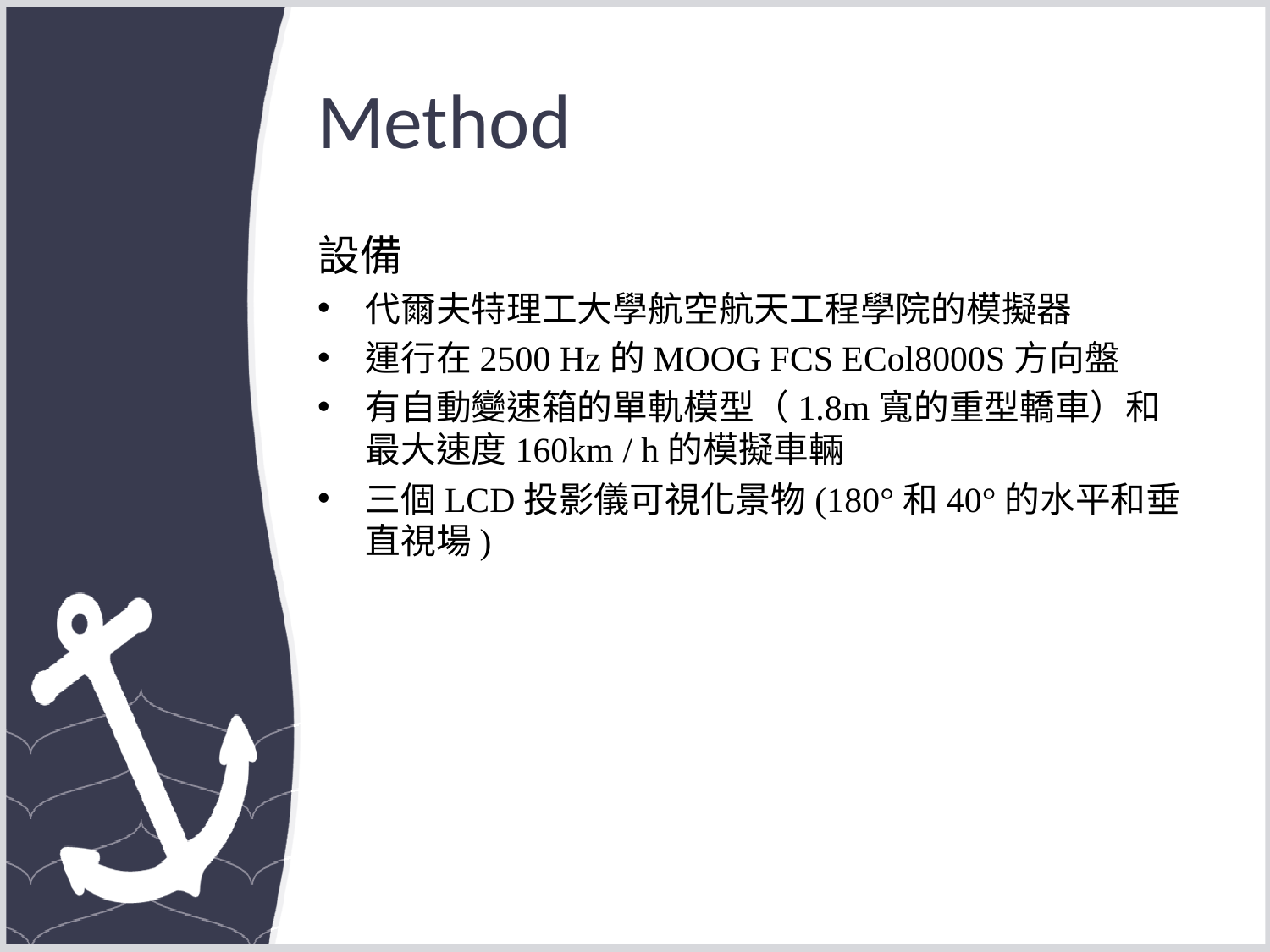

# Method
設備
代爾夫特理工大學航空航天工程學院的模擬器
運行在2500 Hz的MOOG FCS ECol8000S方向盤
有自動變速箱的單軌模型（1.8m寬的重型轎車）和最大速度160km / h的模擬車輛
三個LCD投影儀可視化景物(180°和40°的水平和垂直視場)